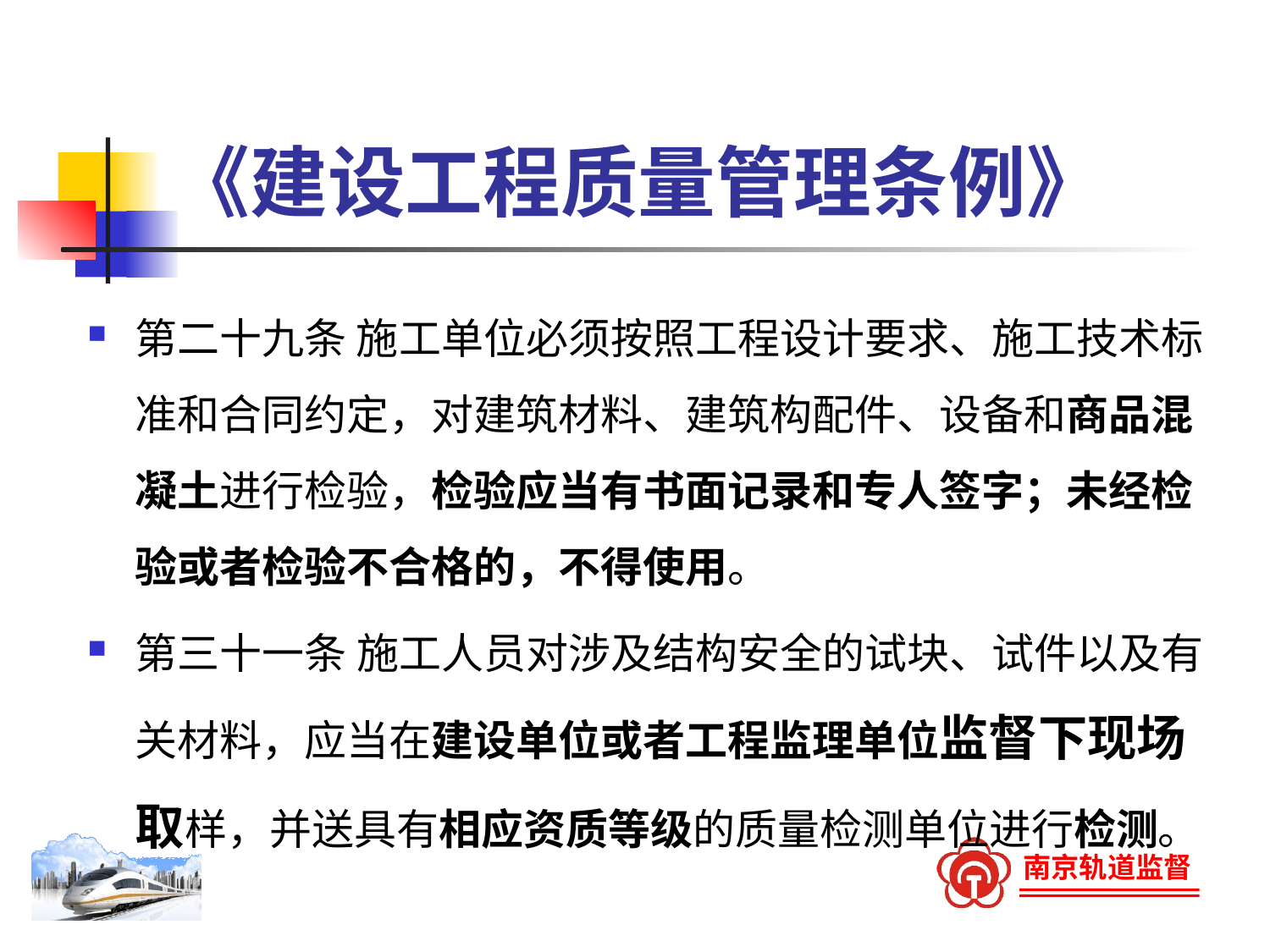

# 《建设工程质量管理条例》
第二十九条 施工单位必须按照工程设计要求、施工技术标准和合同约定，对建筑材料、建筑构配件、设备和商品混凝土进行检验，检验应当有书面记录和专人签字；未经检验或者检验不合格的，不得使用。
第三十一条 施工人员对涉及结构安全的试块、试件以及有关材料，应当在建设单位或者工程监理单位监督下现场取样，并送具有相应资质等级的质量检测单位进行检测。